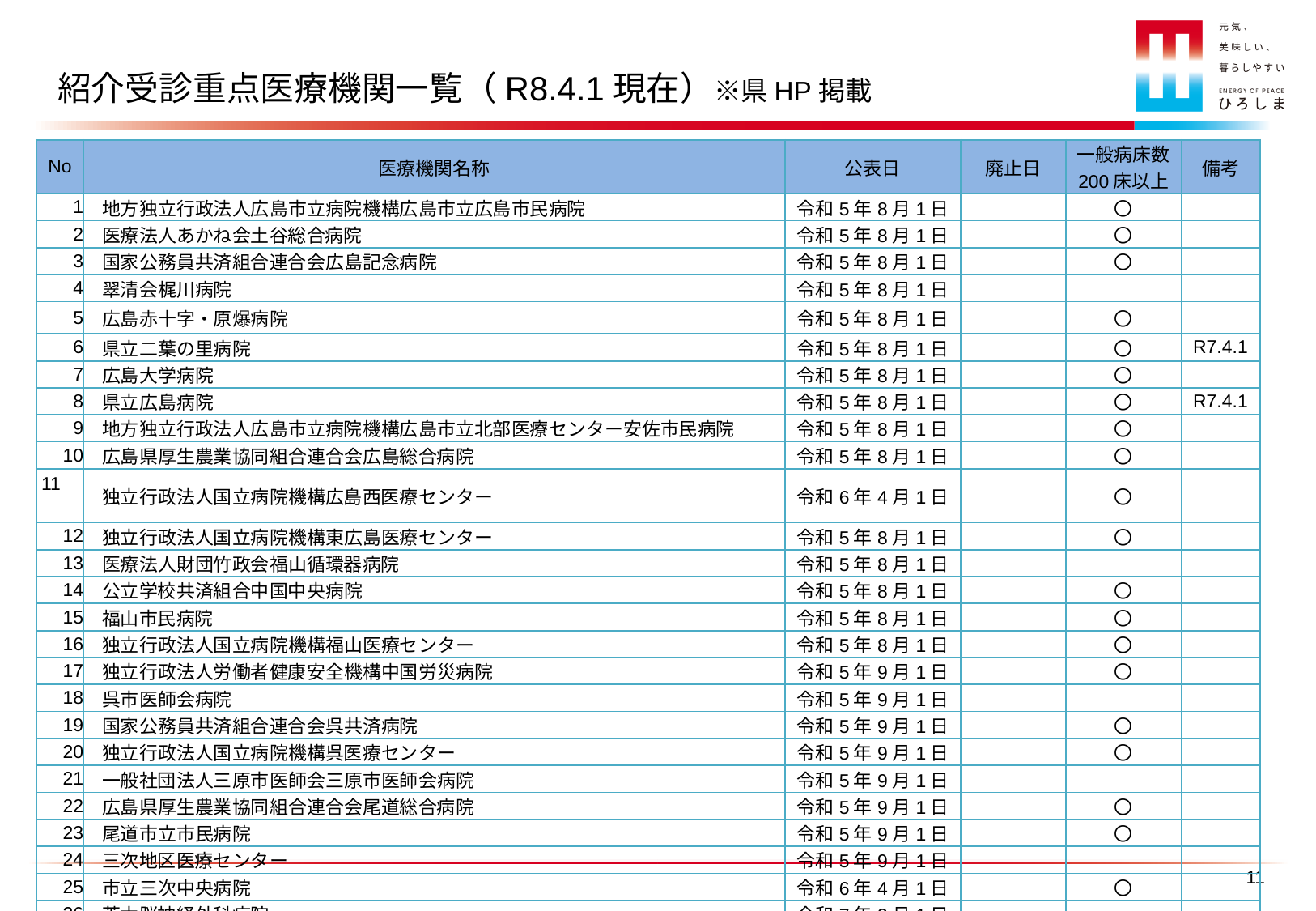

紹介受診重点医療機関一覧（R8.4.1現在）※県HP掲載
| No | 医療機関名称 | 公表日 | 廃止日 | 一般病床数 200床以上 | 備考 |
| --- | --- | --- | --- | --- | --- |
| 1 | 地方独立行政法人広島市立病院機構広島市立広島市民病院 | 令和5年8月1日 |  | 〇 |  |
| 2 | 医療法人あかね会土谷総合病院 | 令和5年8月1日 |  | 〇 |  |
| 3 | 国家公務員共済組合連合会広島記念病院 | 令和5年8月1日 |  | 〇 |  |
| 4 | 翠清会梶川病院 | 令和5年8月1日 |  |  |  |
| 5 | 広島赤十字・原爆病院 | 令和5年8月1日 |  | 〇 |  |
| 6 | 県立二葉の里病院 | 令和5年8月1日 |  | 〇 | R7.4.1 |
| 7 | 広島大学病院 | 令和5年8月1日 |  | 〇 |  |
| 8 | 県立広島病院 | 令和5年8月1日 |  | 〇 | R7.4.1 |
| 9 | 地方独立行政法人広島市立病院機構広島市立北部医療センター安佐市民病院 | 令和5年8月1日 |  | 〇 |  |
| 10 | 広島県厚生農業協同組合連合会広島総合病院 | 令和5年8月1日 |  | 〇 |  |
| 11 | 独立行政法人国立病院機構広島西医療センター | 令和6年4月1日 |  | 〇 |  |
| 12 | 独立行政法人国立病院機構東広島医療センター | 令和5年8月1日 |  | 〇 |  |
| 13 | 医療法人財団竹政会福山循環器病院 | 令和5年8月1日 |  |  |  |
| 14 | 公立学校共済組合中国中央病院 | 令和5年8月1日 |  | 〇 |  |
| 15 | 福山市民病院 | 令和5年8月1日 |  | 〇 |  |
| 16 | 独立行政法人国立病院機構福山医療センター | 令和5年8月1日 |  | 〇 |  |
| 17 | 独立行政法人労働者健康安全機構中国労災病院 | 令和5年9月1日 |  | 〇 |  |
| 18 | 呉市医師会病院 | 令和5年9月1日 |  |  |  |
| 19 | 国家公務員共済組合連合会呉共済病院 | 令和5年9月1日 |  | 〇 |  |
| 20 | 独立行政法人国立病院機構呉医療センター | 令和5年9月1日 |  | 〇 |  |
| 21 | 一般社団法人三原市医師会三原市医師会病院 | 令和5年9月1日 |  |  |  |
| 22 | 広島県厚生農業協同組合連合会尾道総合病院 | 令和5年9月1日 |  | 〇 |  |
| 23 | 尾道市立市民病院 | 令和5年9月1日 |  | 〇 |  |
| 24 | 三次地区医療センター | 令和5年9月1日 |  |  |  |
| 25 | 市立三次中央病院 | 令和6年4月1日 |  | 〇 |  |
| 26 | 荒木脳神経外科病院 | 令和7年3月1日 |  |  |  |